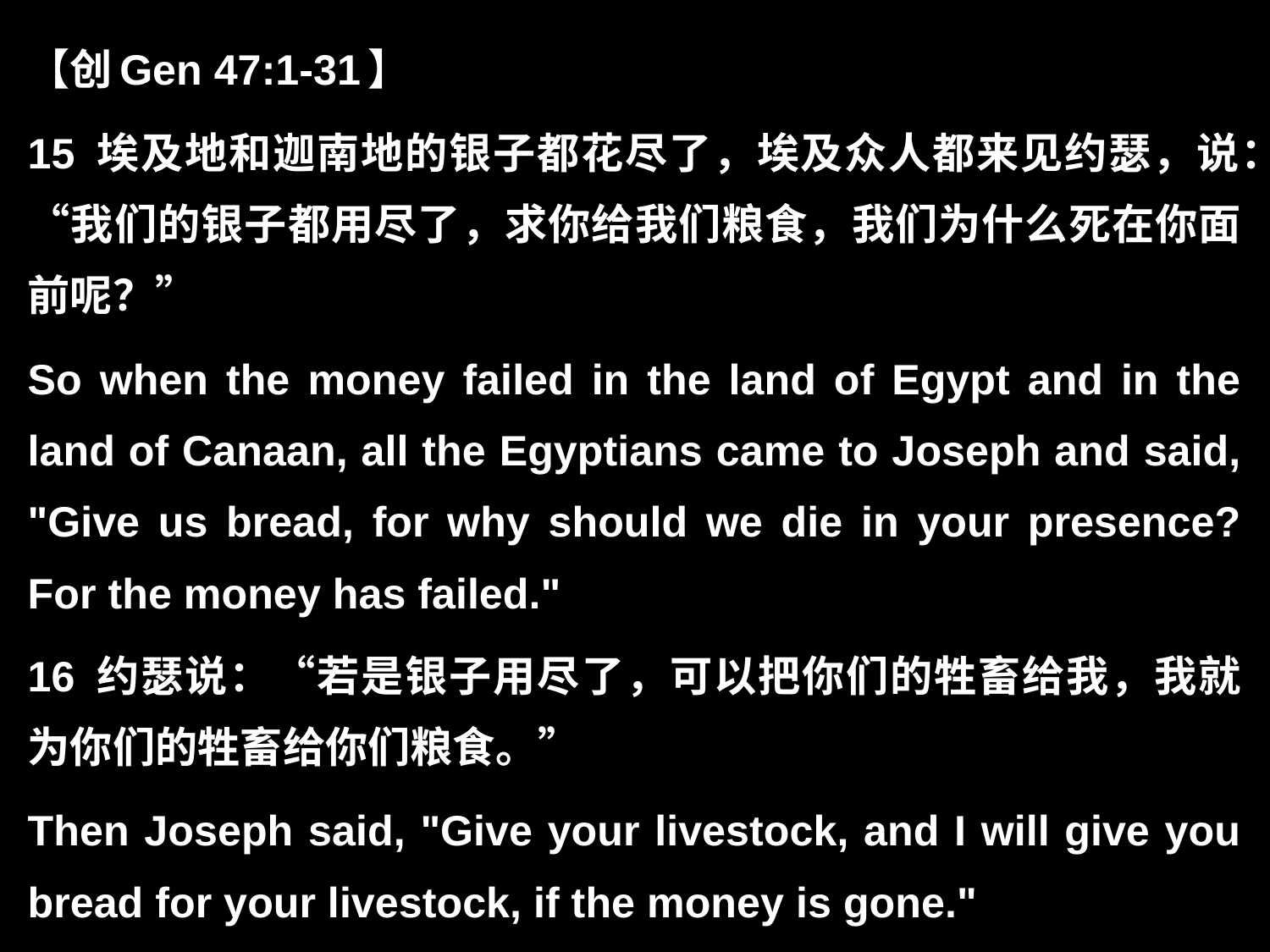

【创Gen 47:1-31】
15 埃及地和迦南地的银子都花尽了，埃及众人都来见约瑟，说：“我们的银子都用尽了，求你给我们粮食，我们为什么死在你面前呢？”
So when the money failed in the land of Egypt and in the land of Canaan, all the Egyptians came to Joseph and said, "Give us bread, for why should we die in your presence? For the money has failed."
16 约瑟说：“若是银子用尽了，可以把你们的牲畜给我，我就为你们的牲畜给你们粮食。”
Then Joseph said, "Give your livestock, and I will give you bread for your livestock, if the money is gone."